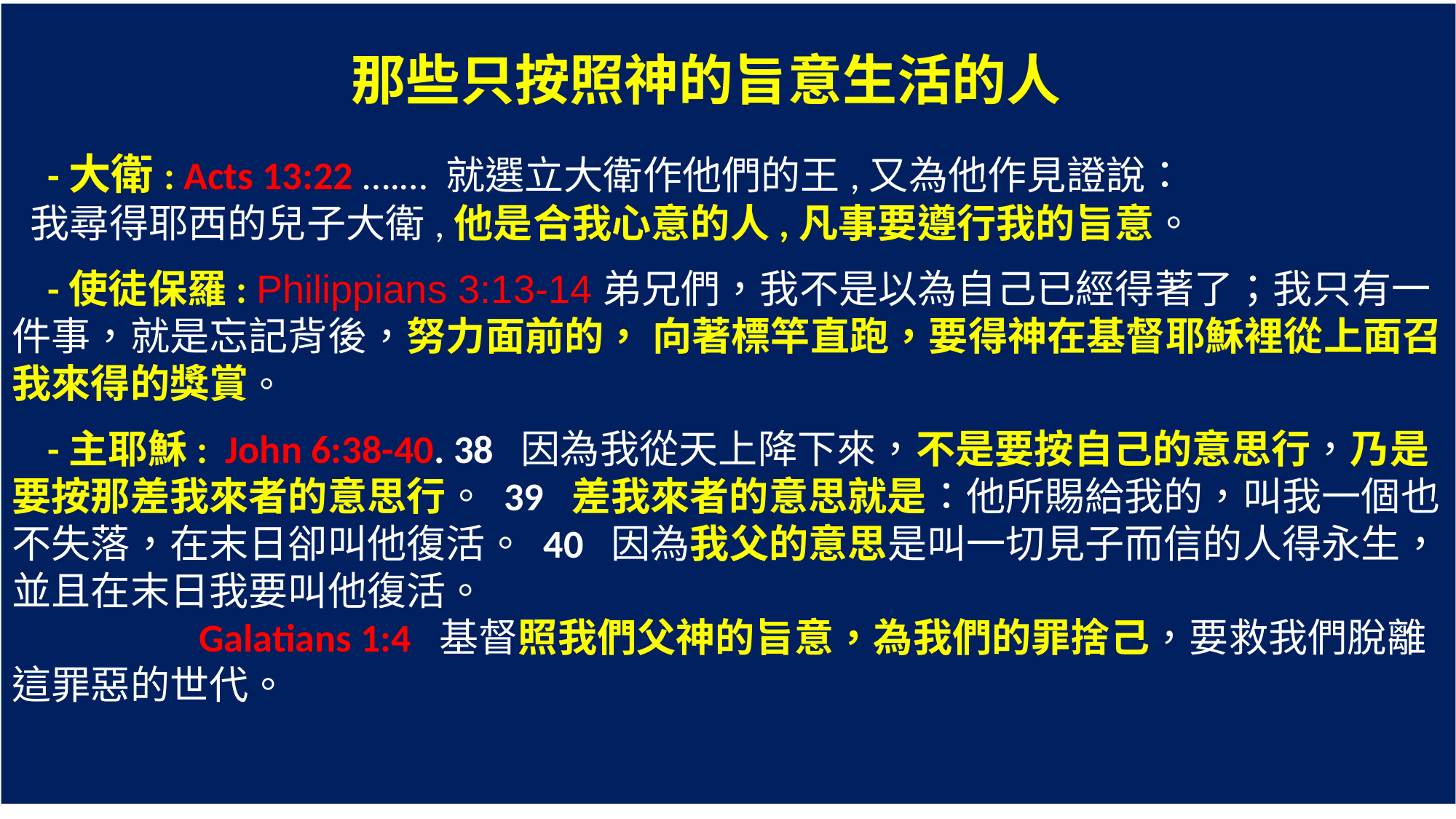

那些只按照神的旨意生活的人

    -大衛: Acts 13:22 ….… 就選立大衛作他們的王,又為他作見證說：
 我尋得耶西的兒子大衛,他是合我心意的人,凡事要遵行我的旨意。

    -使徒保羅: Philippians 3:13-14弟兄們，我不是以為自己已經得著了；我只有一件事，就是忘記背後，努力面前的， 向著標竿直跑，要得神在基督耶穌裡從上面召我來得的獎賞。

    -主耶穌:  John 6:38-40. 38  因為我從天上降下來，不是要按自己的意思行，乃是要按那差我來者的意思行。 39  差我來者的意思就是：他所賜給我的，叫我一個也不失落，在末日卻叫他復活。 40  因為我父的意思是叫一切見子而信的人得永生，並且在末日我要叫他復活。
                     Galatians 1:4  基督照我們父神的旨意，為我們的罪捨己，要救我們脫離這罪惡的世代。